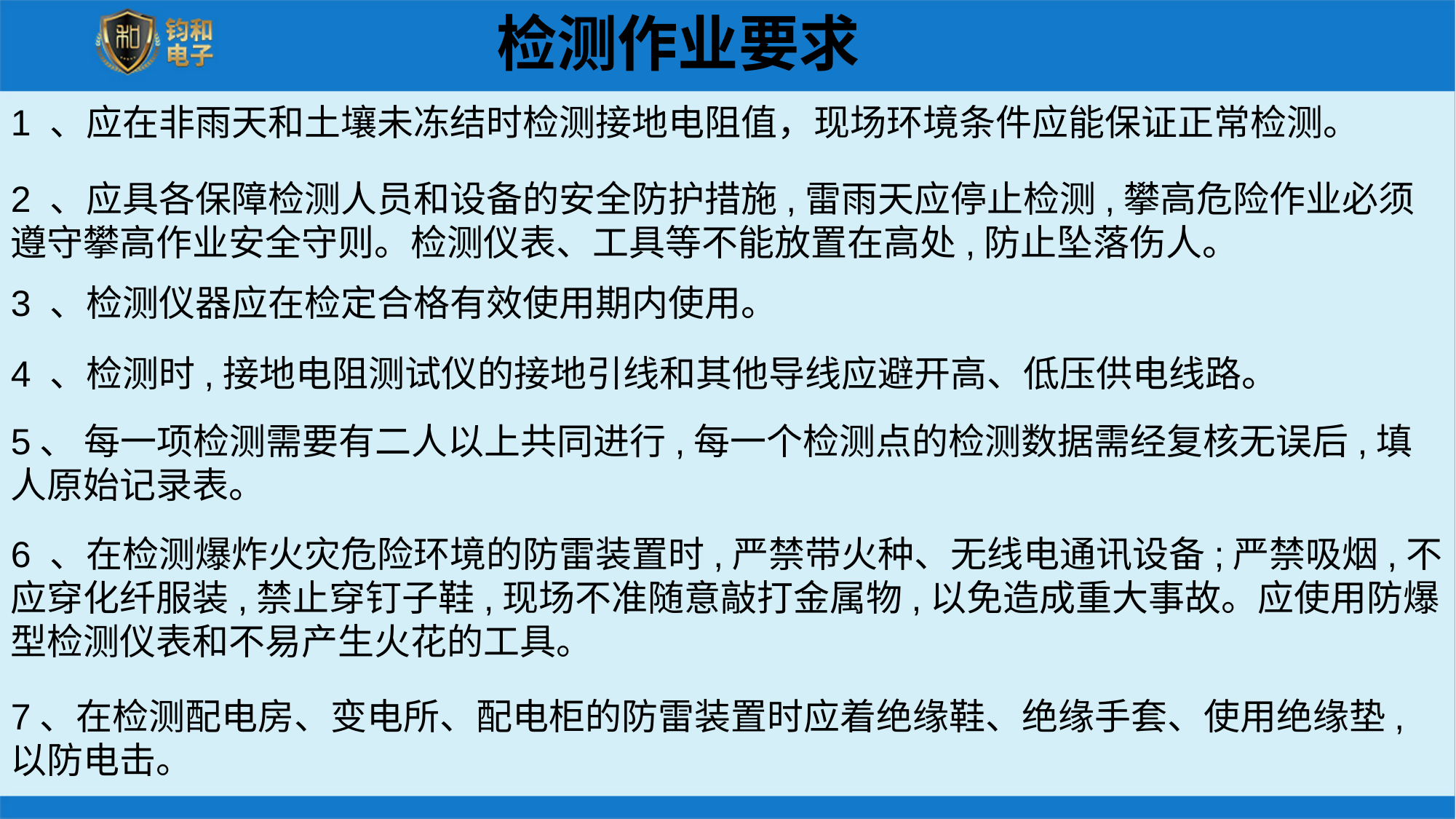

检测作业要求
1 、应在非雨天和土壤未冻结时检测接地电阻值，现场环境条件应能保证正常检测。
2 、应具各保障检测人员和设备的安全防护措施,雷雨天应停止检测,攀高危险作业必须遵守攀高作业安全守则。检测仪表、工具等不能放置在高处,防止坠落伤人。
3 、检测仪器应在检定合格有效使用期内使用。
4 、检测时,接地电阻测试仪的接地引线和其他导线应避开高、低压供电线路。
5、 每一项检测需要有二人以上共同进行,每一个检测点的检测数据需经复核无误后,填人原始记录表。
6 、在检测爆炸火灾危险环境的防雷装置时,严禁带火种、无线电通讯设备;严禁吸烟,不应穿化纤服装,禁止穿钉子鞋,现场不准随意敲打金属物,以免造成重大事故。应使用防爆型检测仪表和不易产生火花的工具。
7、在检测配电房、变电所、配电柜的防雷装置时应着绝缘鞋、绝缘手套、使用绝缘垫,以防电击。